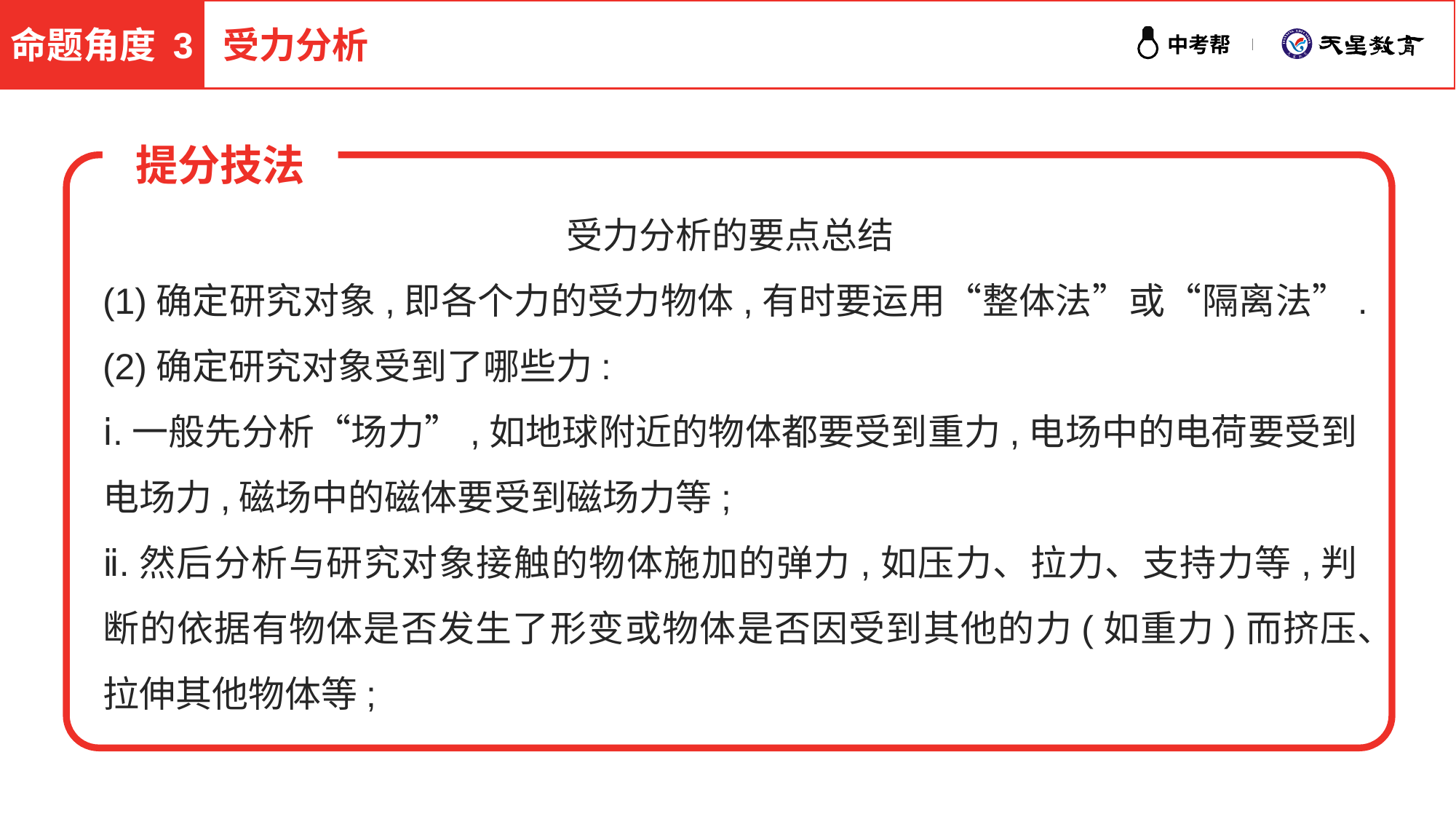

命题角度 3
受力分析
提分技法

受力分析的要点总结
(1)确定研究对象,即各个力的受力物体,有时要运用“整体法”或“隔离法”.
(2)确定研究对象受到了哪些力:
ⅰ.一般先分析“场力”,如地球附近的物体都要受到重力,电场中的电荷要受到电场力,磁场中的磁体要受到磁场力等;
ⅱ.然后分析与研究对象接触的物体施加的弹力,如压力、拉力、支持力等,判断的依据有物体是否发生了形变或物体是否因受到其他的力(如重力)而挤压、拉伸其他物体等;